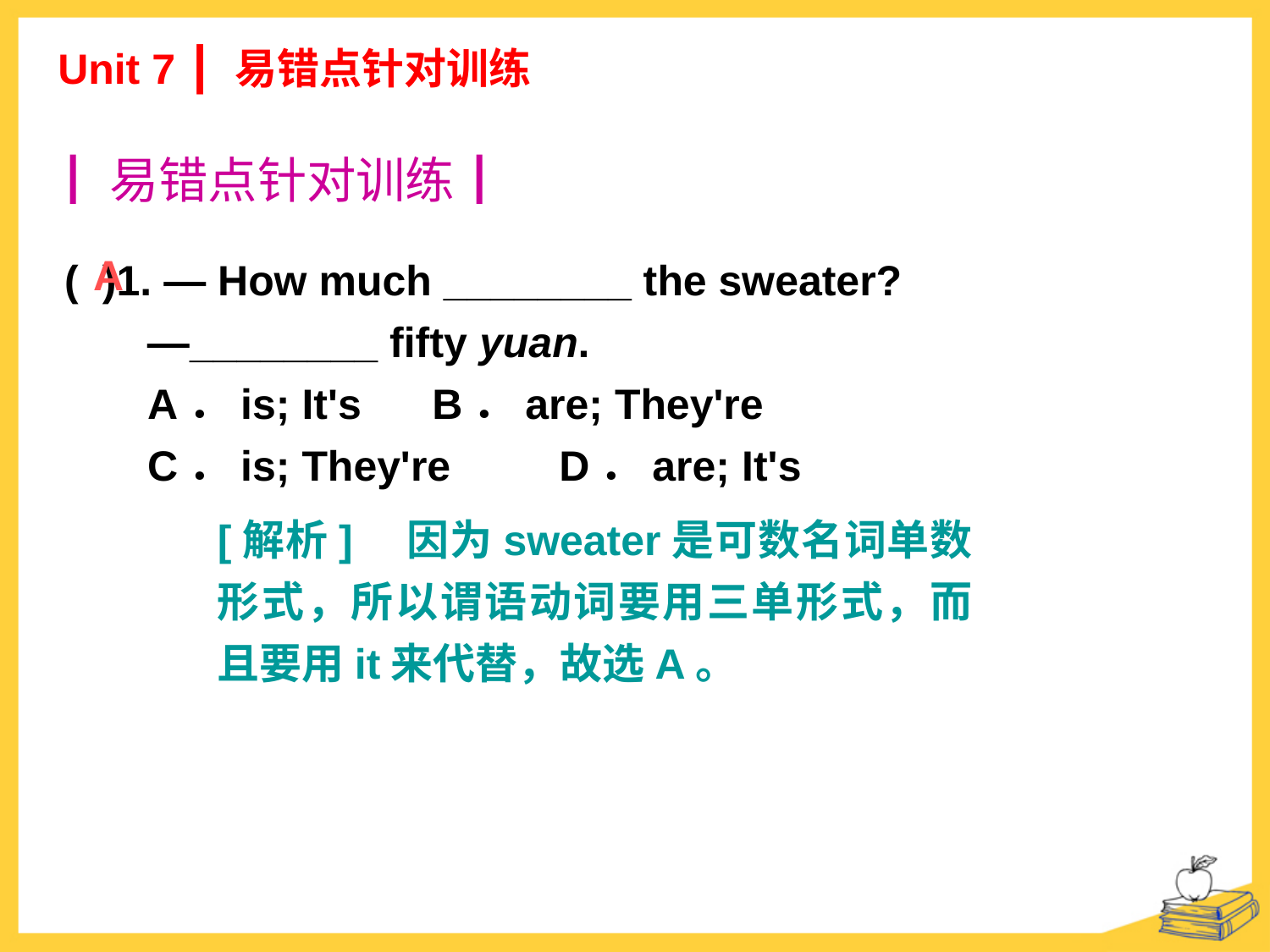

Unit 7 ┃ 易错点针对训练
┃易错点针对训练┃
(  )1. — How much ________ the sweater?
       —________ fifty yuan.
       A．is; It's	  B．are; They're
       C．is; They're	  D．are; It's
A
[解析]　因为sweater是可数名词单数形式，所以谓语动词要用三单形式，而且要用it来代替，故选A。